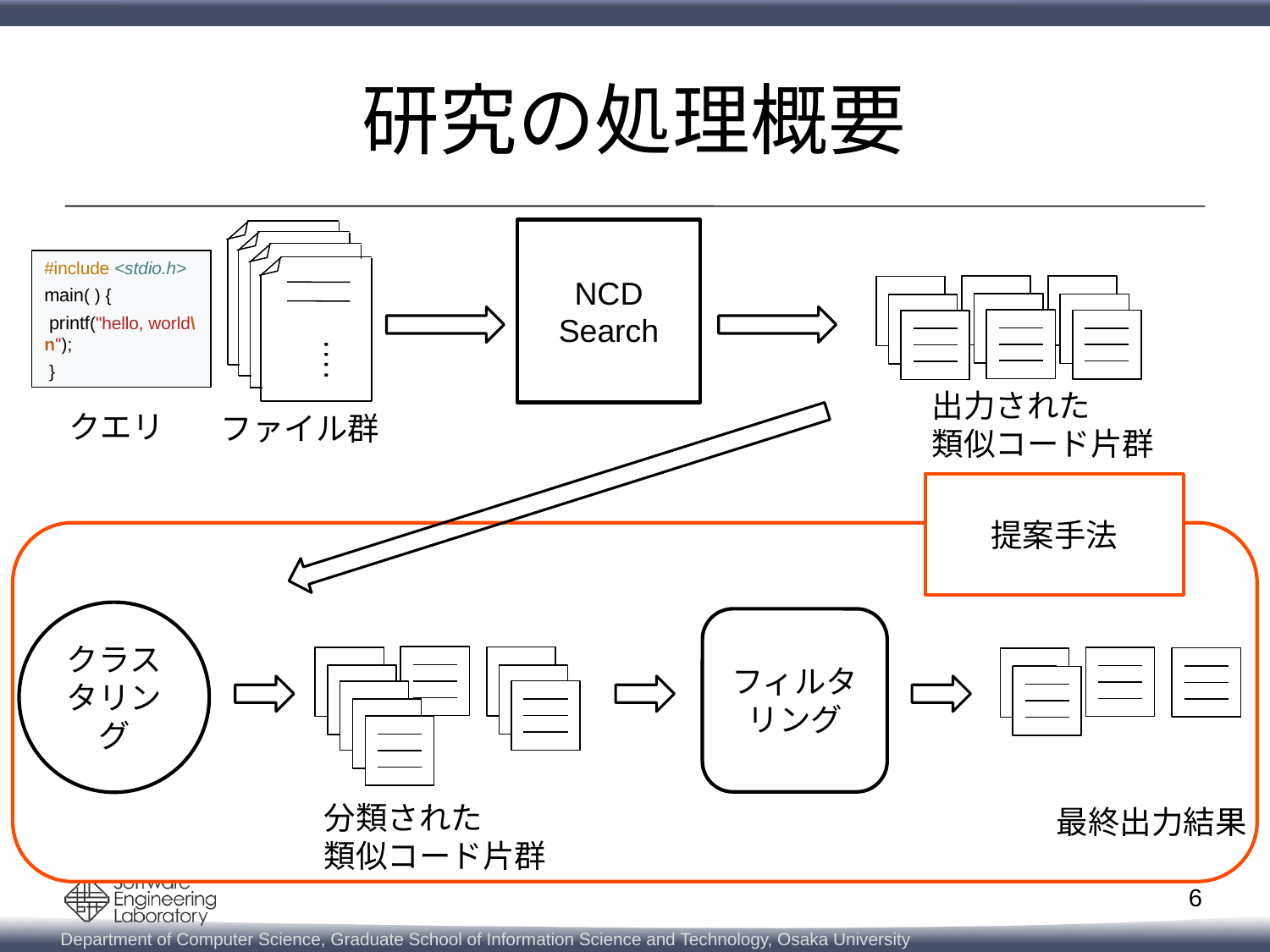

# 研究の処理概要
NCD
Search

….
….

….
….

….
#include <stdio.h>
main( ) {
 printf("hello, world\n");
 }

出力された
類似コード片群

クエリ
ファイル群
提案手法

クラスタリング
フィルタ
リング

分類された
類似コード片群
最終出力結果

6